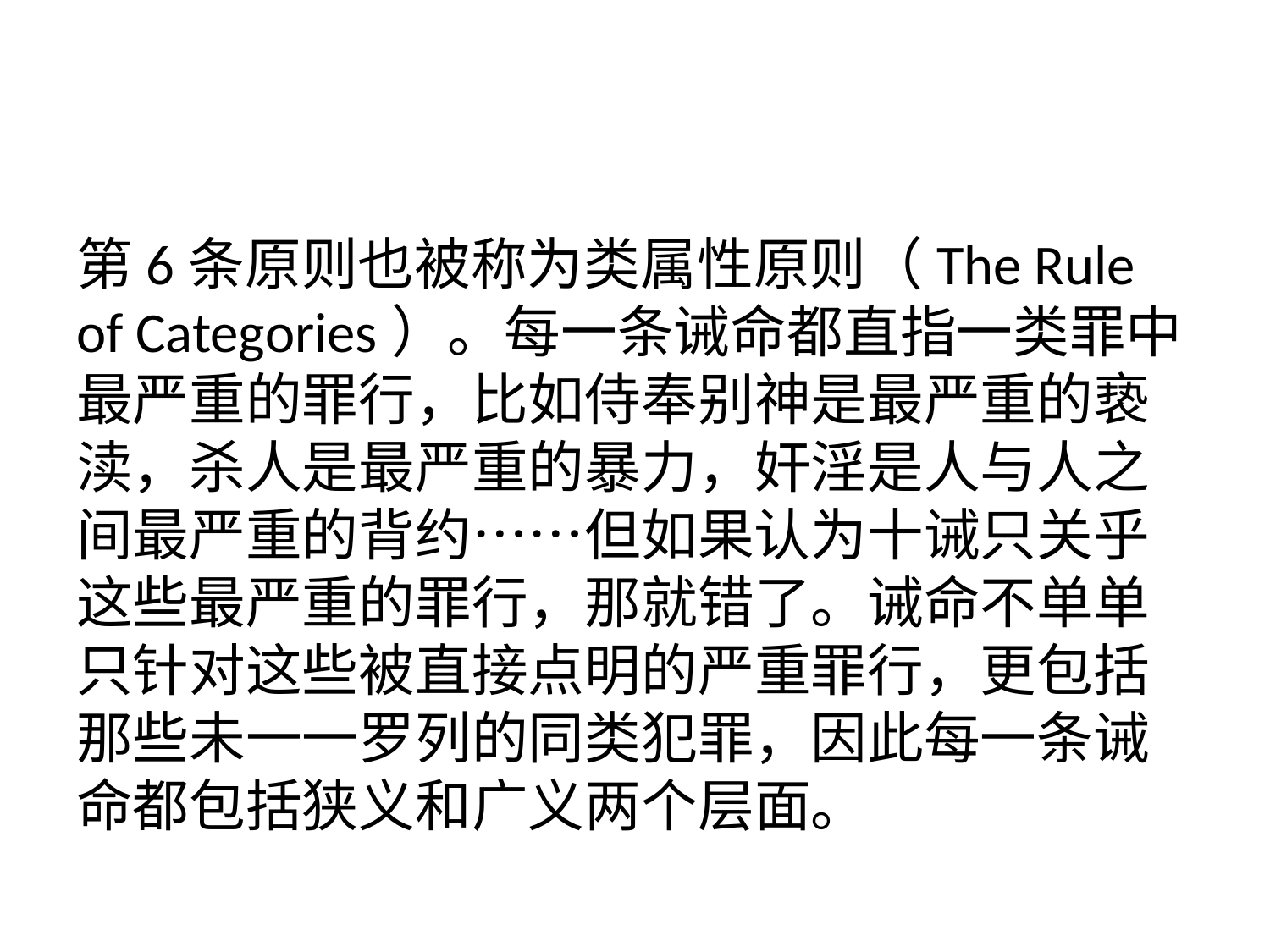

#
第6条原则也被称为类属性原则（The Rule of Categories）。每一条诫命都直指一类罪中最严重的罪行，比如侍奉别神是最严重的亵渎，杀人是最严重的暴力，奸淫是人与人之间最严重的背约……但如果认为十诫只关乎这些最严重的罪行，那就错了。诫命不单单只针对这些被直接点明的严重罪行，更包括那些未一一罗列的同类犯罪，因此每一条诫命都包括狭义和广义两个层面。